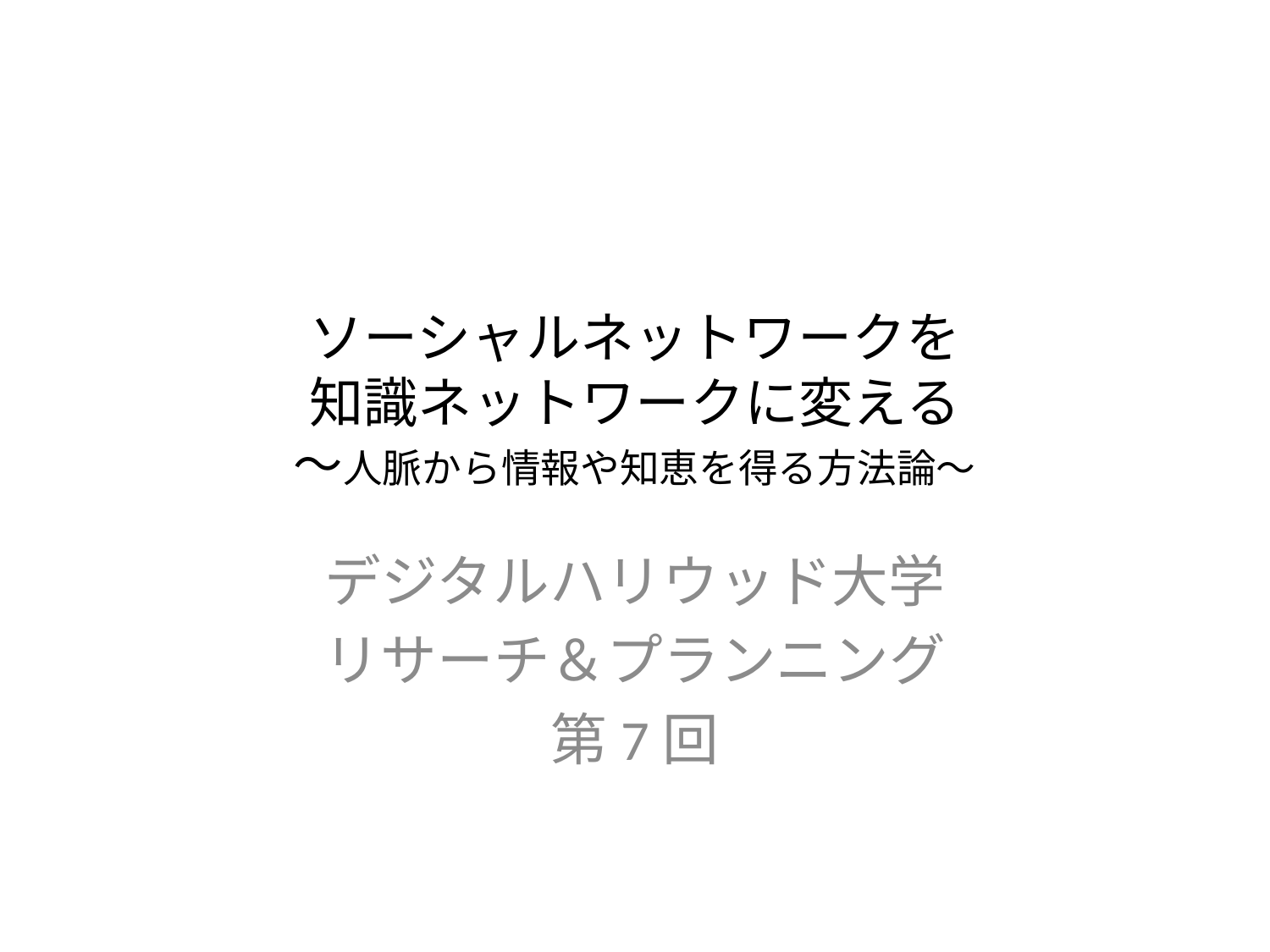

# ソーシャルネットワークを 知識ネットワークに変える ～人脈から情報や知恵を得る方法論～
デジタルハリウッド大学
リサーチ＆プランニング
第7回